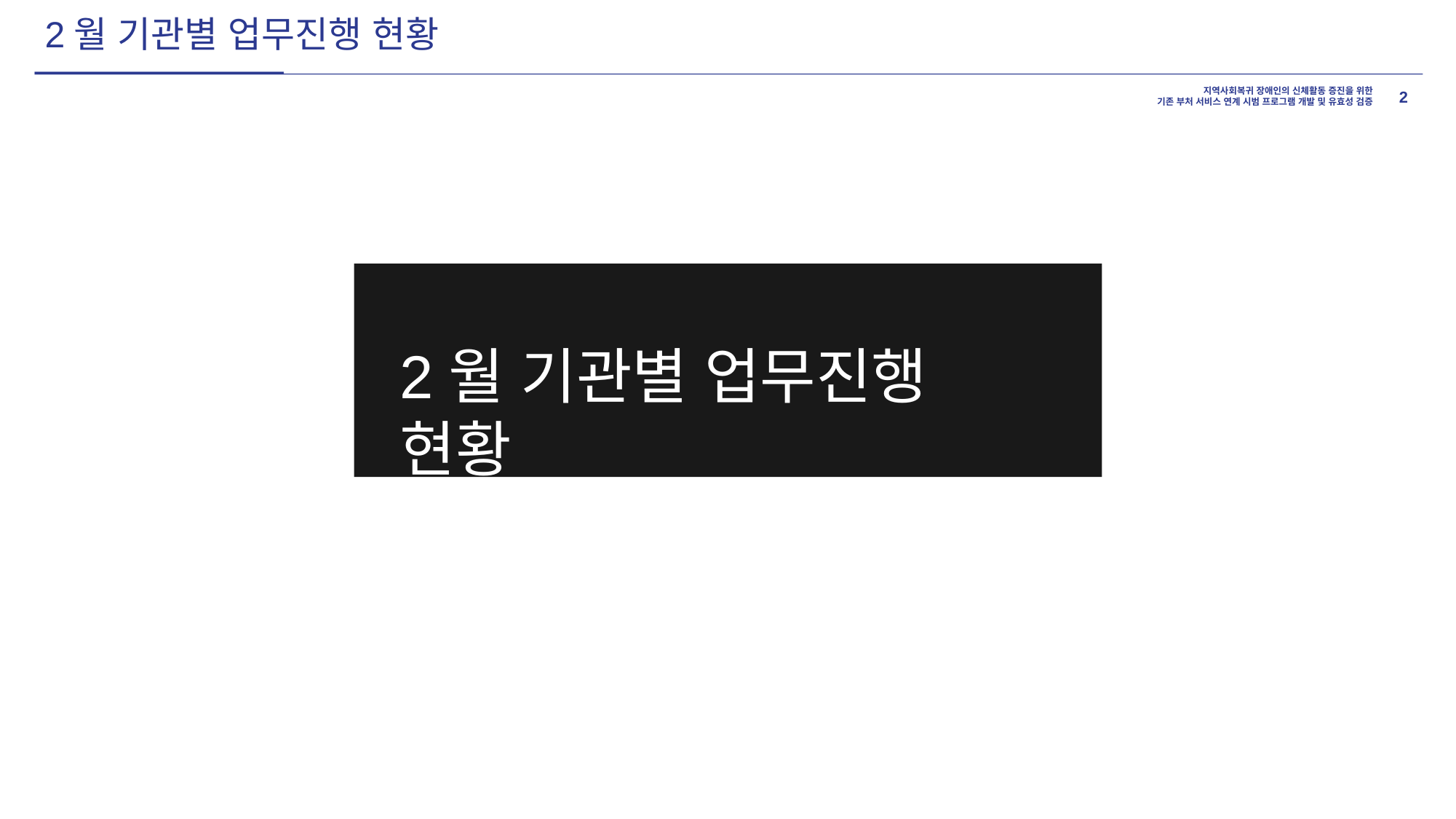

# 2월 기관별 업무진행 현황
2

2월 기관별 업무진행 현황